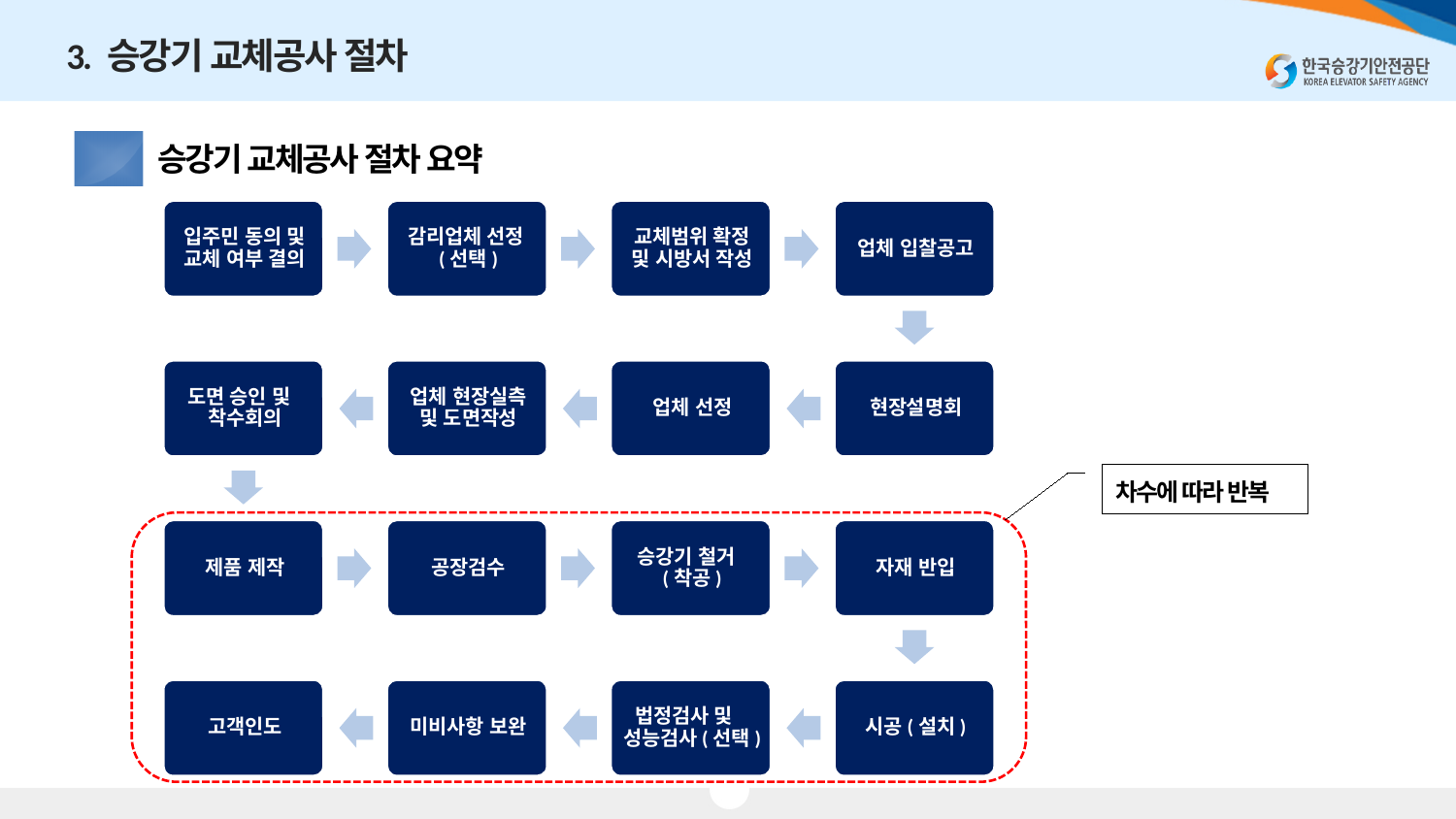

3. 승강기 교체공사 절차
승강기 교체공사 절차 요약
3.1
입주민 동의 및 교체 여부 결의

감리업체 선정(선택)

교체범위 확정 및 시방서 작성

업체 입찰공고

현장설명회

업체 선정

업체 현장실측 및 도면작성

도면 승인 및   착수회의

제품 제작

공장검수

승강기 철거   (착공)

자재 반입

시공(설치)

법정검사 및    성능검사(선택)

미비사항 보완

고객인도
차수에 따라 반복